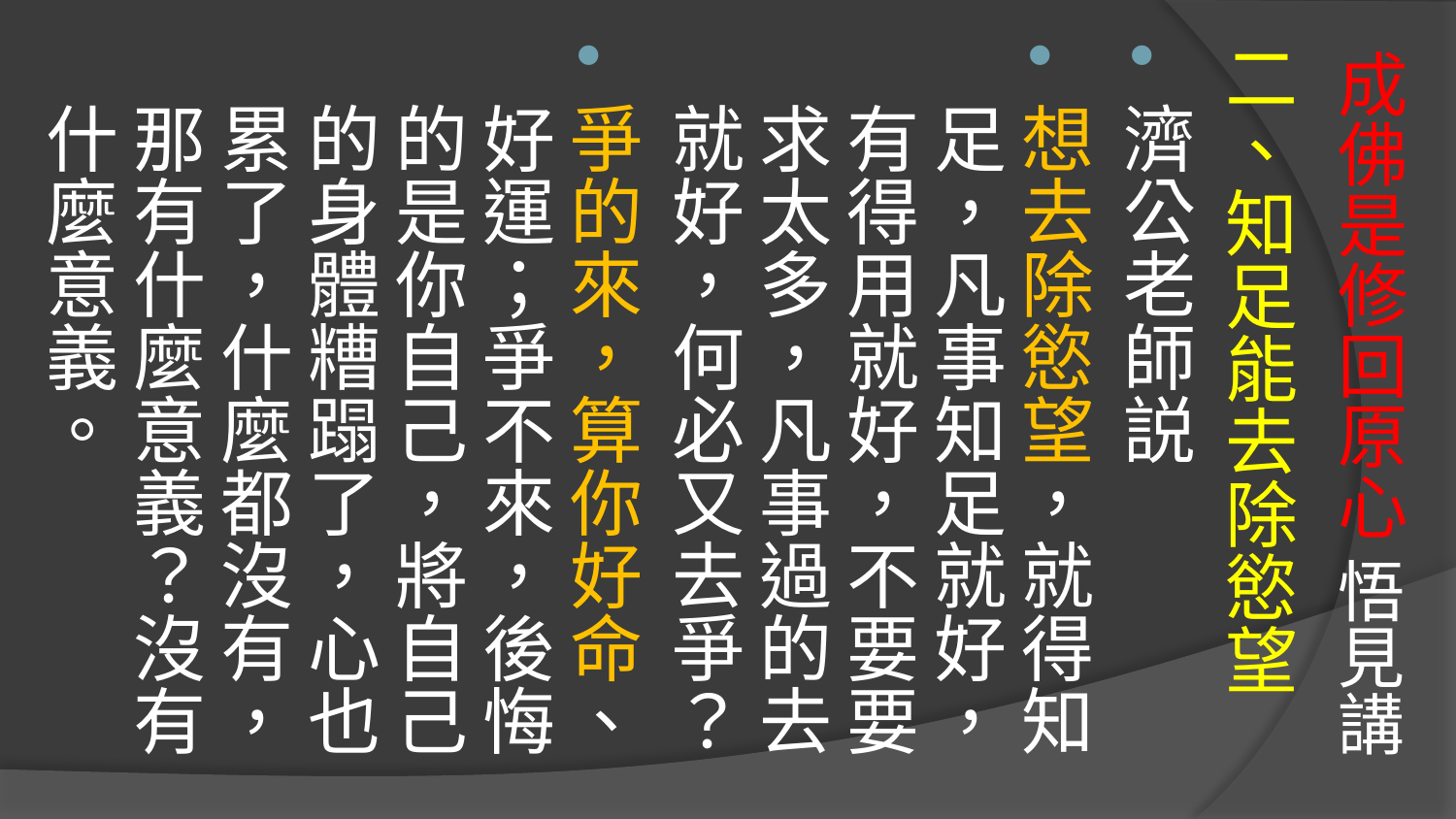

# 成佛是修回原心 悟見講
二、知足能去除慾望
濟公老師説
想去除慾望，就得知足，凡事知足就好，有得用就好，不要要求太多，凡事過的去就好，何必又去爭？
爭的來，算你好命、好運；爭不來，後悔的是你自己，將自己的身體糟蹋了，心也累了，什麼都沒有，那有什麼意義？沒有什麼意義。